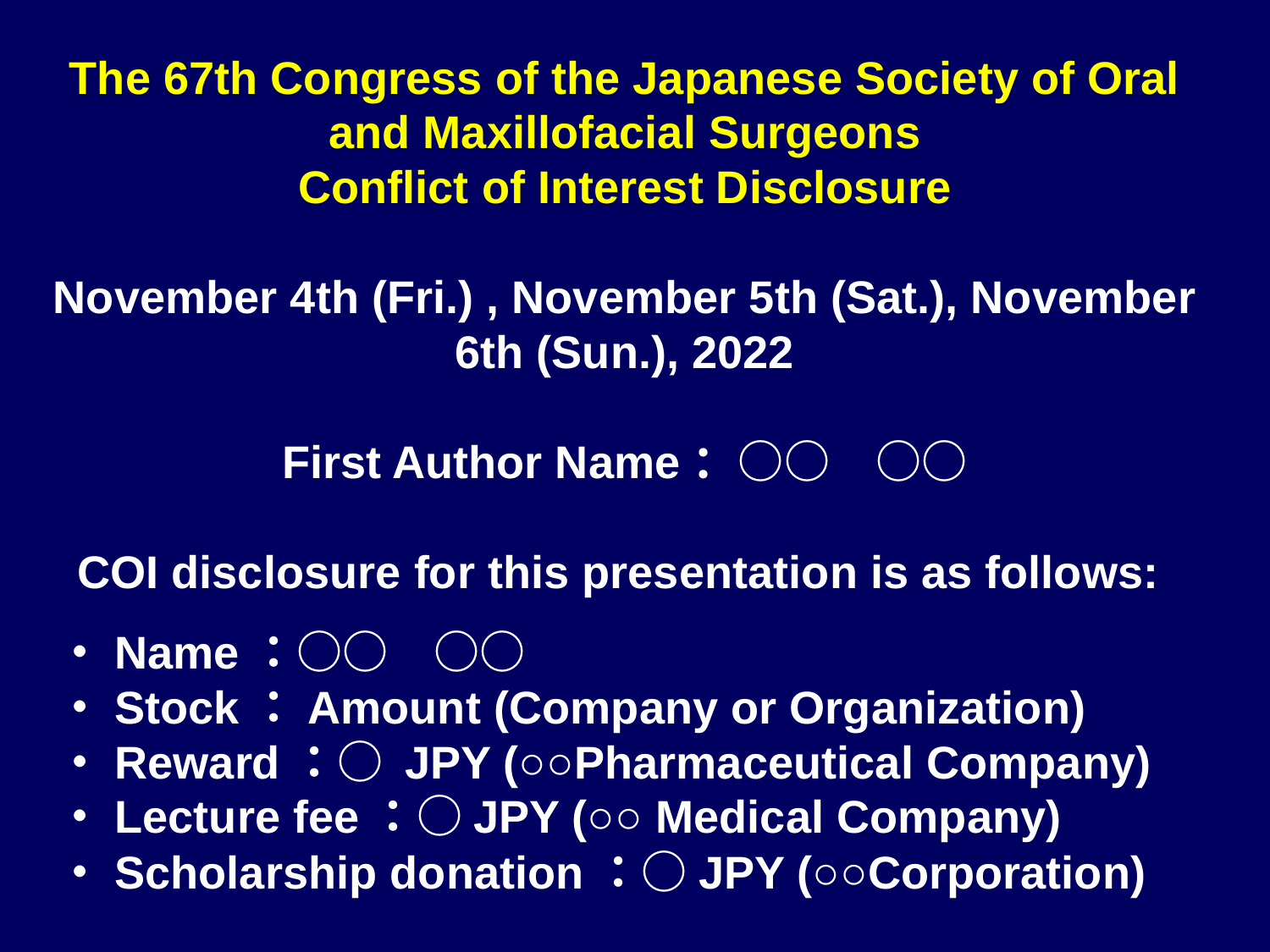

# The 67th Congress of the Japanese Society of Oral and Maxillofacial Surgeons Conflict of Interest Disclosure November 4th (Fri.) , November 5th (Sat.), November 6th (Sun.), 2022 First Author Name：○○　○○ COI disclosure for this presentation is as follows:
・Name：○○　○○
・Stock：Amount (Company or Organization)
・Reward：○ JPY (○○Pharmaceutical Company)
・Lecture fee：○JPY (○○ Medical Company)
・Scholarship donation：○JPY (○○Corporation)